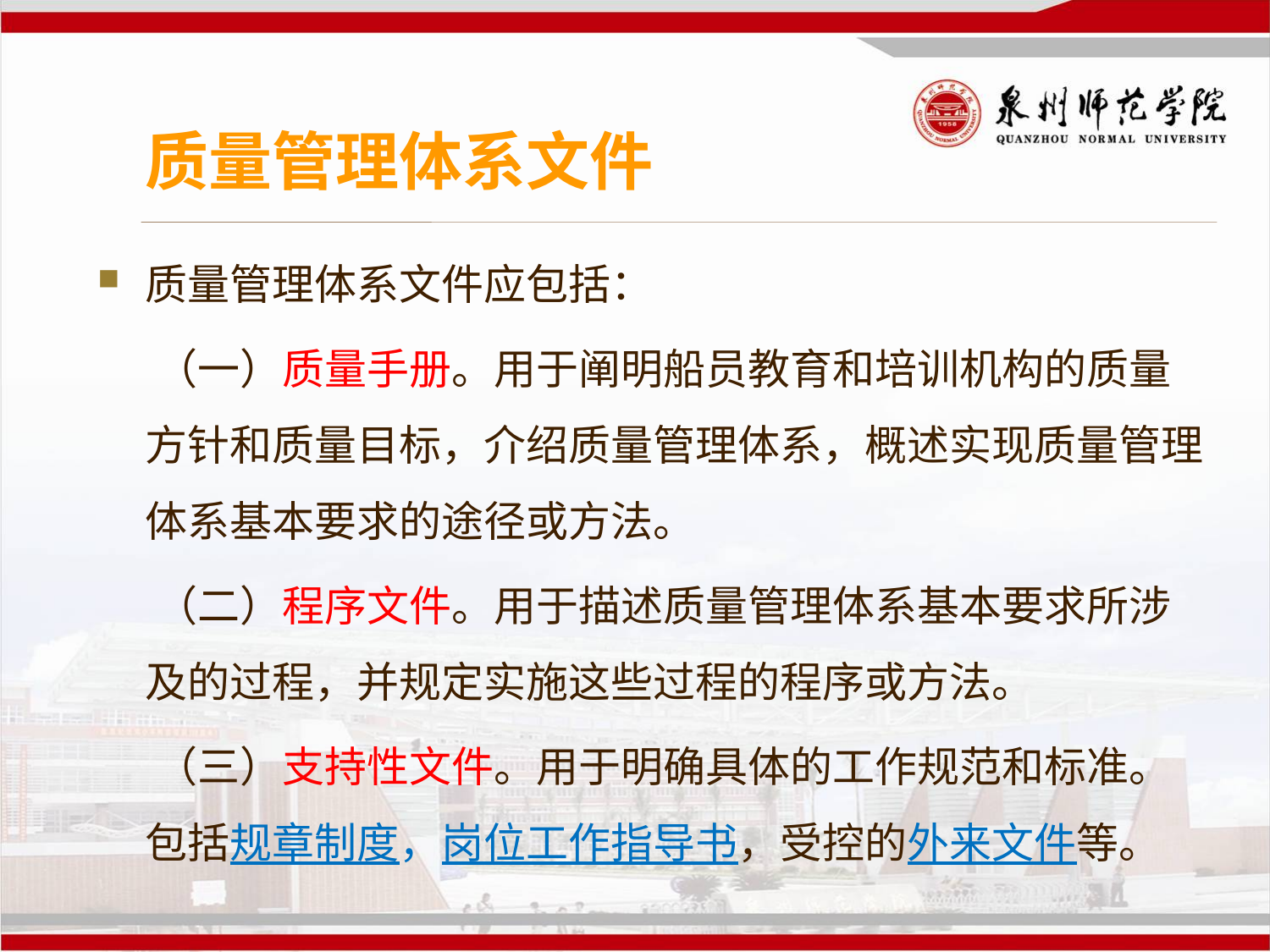

# 质量管理体系文件
质量管理体系文件应包括：
     （一）质量手册。用于阐明船员教育和培训机构的质量方针和质量目标，介绍质量管理体系，概述实现质量管理体系基本要求的途径或方法。
     （二）程序文件。用于描述质量管理体系基本要求所涉及的过程，并规定实施这些过程的程序或方法。
     （三）支持性文件。用于明确具体的工作规范和标准。包括规章制度，岗位工作指导书，受控的外来文件等。